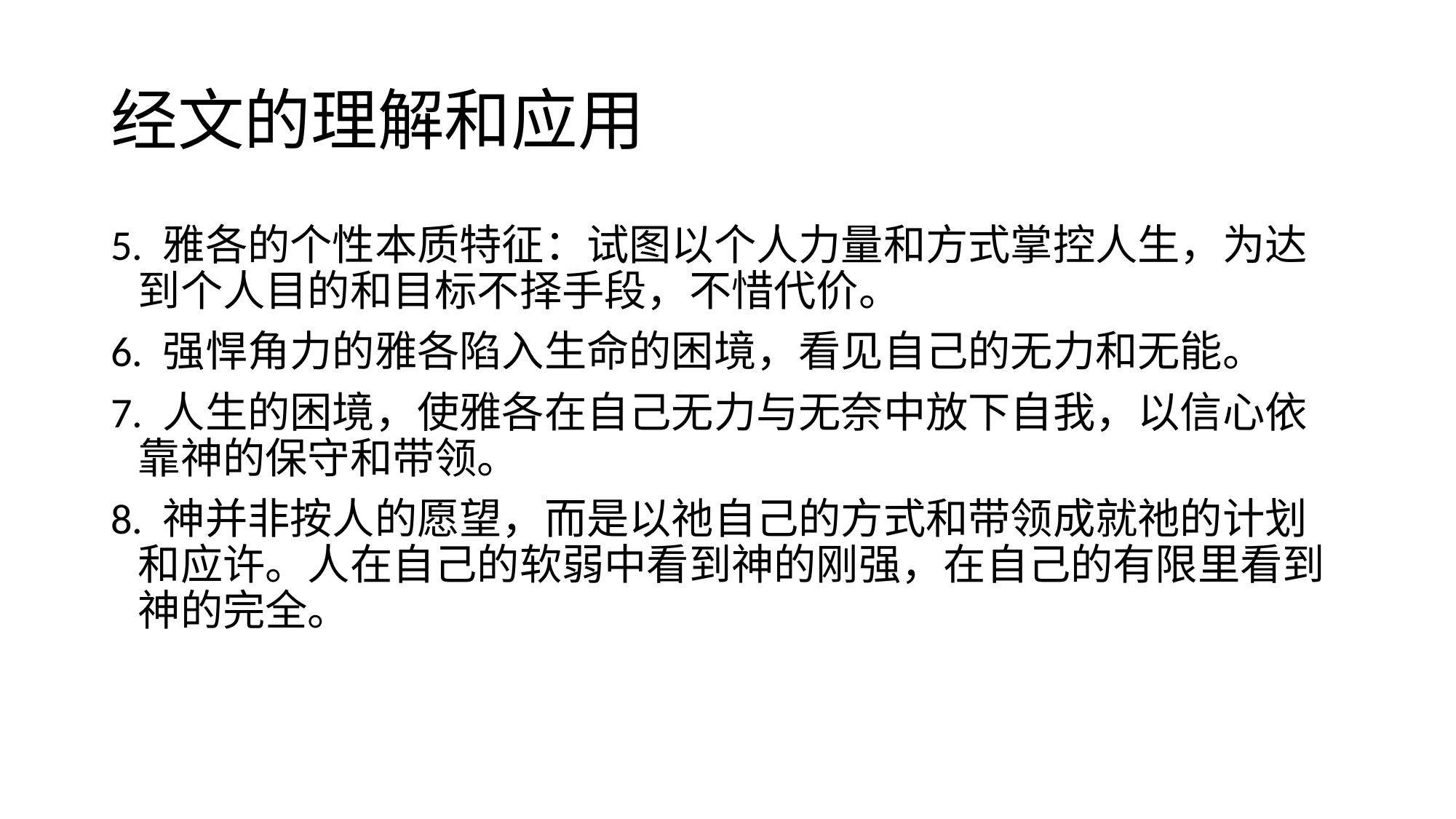

# 经文的理解和应用
5. 雅各的个性本质特征：试图以个人力量和方式掌控人生，为达到个人目的和目标不择手段，不惜代价。
6. 强悍角力的雅各陷入生命的困境，看见自己的无力和无能。
7. 人生的困境，使雅各在自己无力与无奈中放下自我，以信心依靠神的保守和带领。
8. 神并非按人的愿望，而是以祂自己的方式和带领成就祂的计划和应许。人在自己的软弱中看到神的刚强，在自己的有限里看到神的完全。